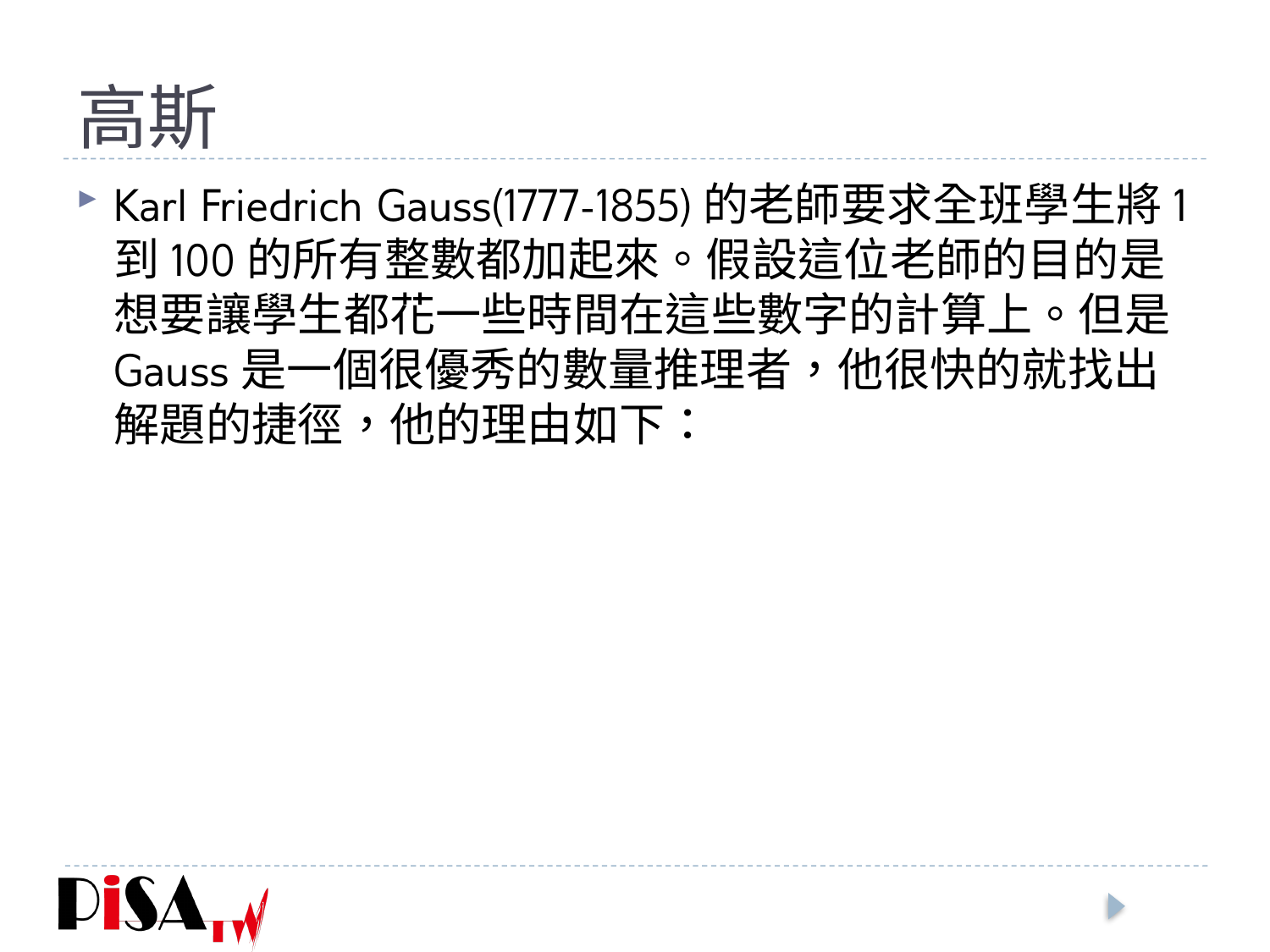

# 高斯
Karl Friedrich Gauss(1777-1855)的老師要求全班學生將1到100的所有整數都加起來。假設這位老師的目的是想要讓學生都花一些時間在這些數字的計算上。但是Gauss是一個很優秀的數量推理者，他很快的就找出解題的捷徑，他的理由如下：